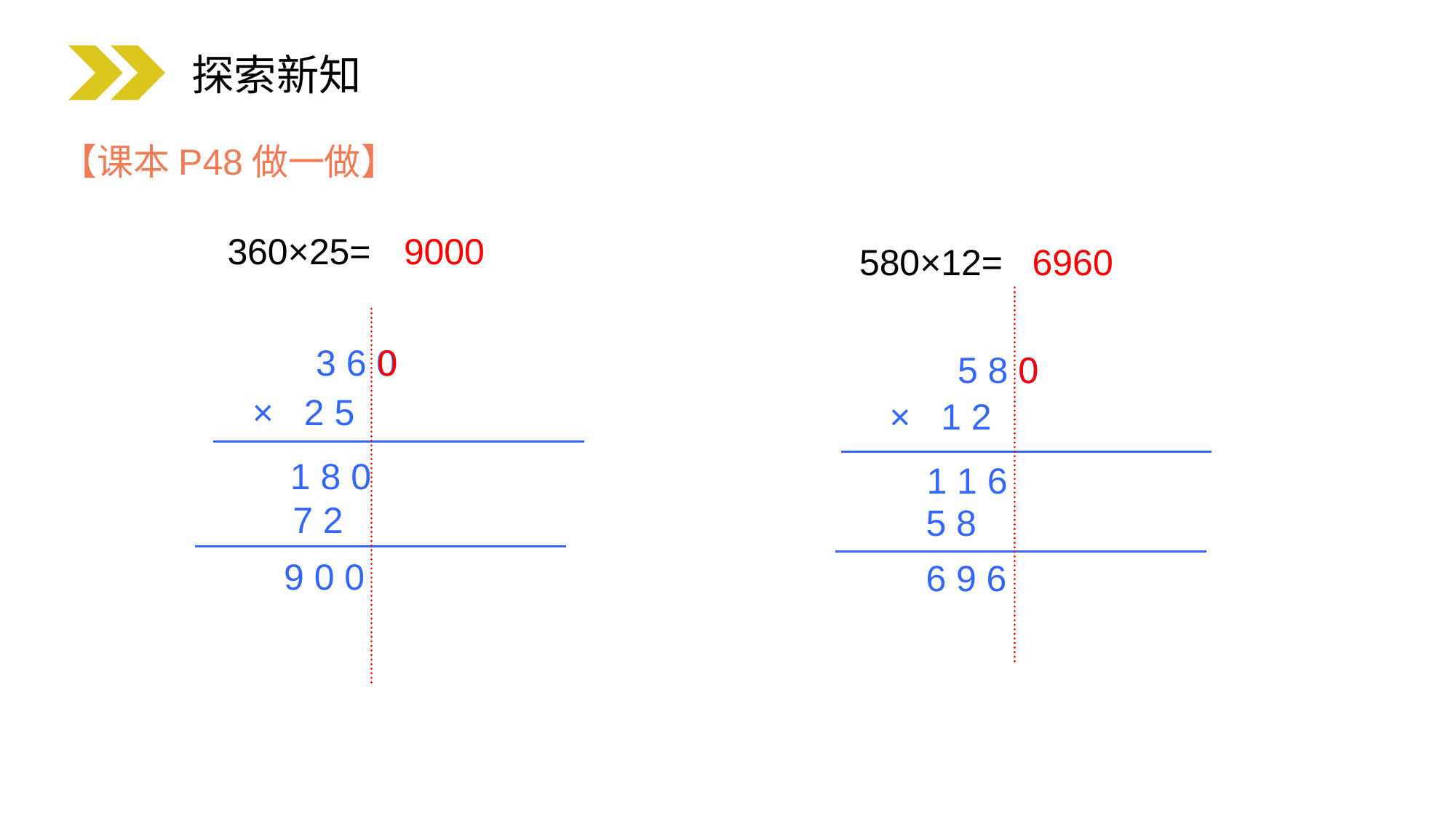

探索新知
【课本P48做一做】
360×25=
9000
580×12=
6960
0
3 6 0
×   2 5
5 8 0
×   1 2
0
 1 8 0
 1 1 6
7 2
5 8
9 0 0
6 9 6